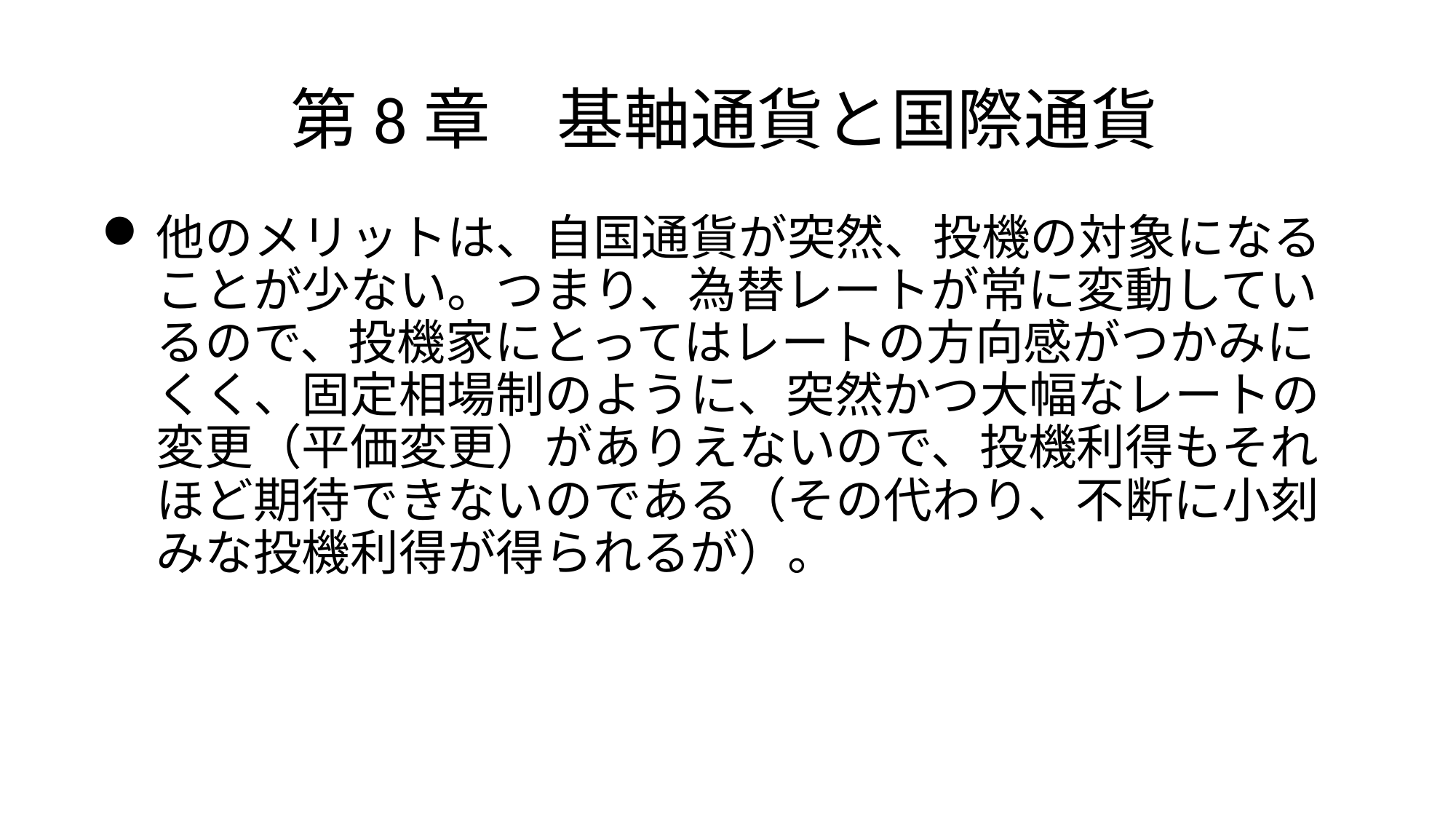

# 第8章　基軸通貨と国際通貨
他のメリットは、自国通貨が突然、投機の対象になることが少ない。つまり、為替レートが常に変動しているので、投機家にとってはレートの方向感がつかみにくく、固定相場制のように、突然かつ大幅なレートの変更（平価変更）がありえないので、投機利得もそれほど期待できないのである（その代わり、不断に小刻みな投機利得が得られるが）。